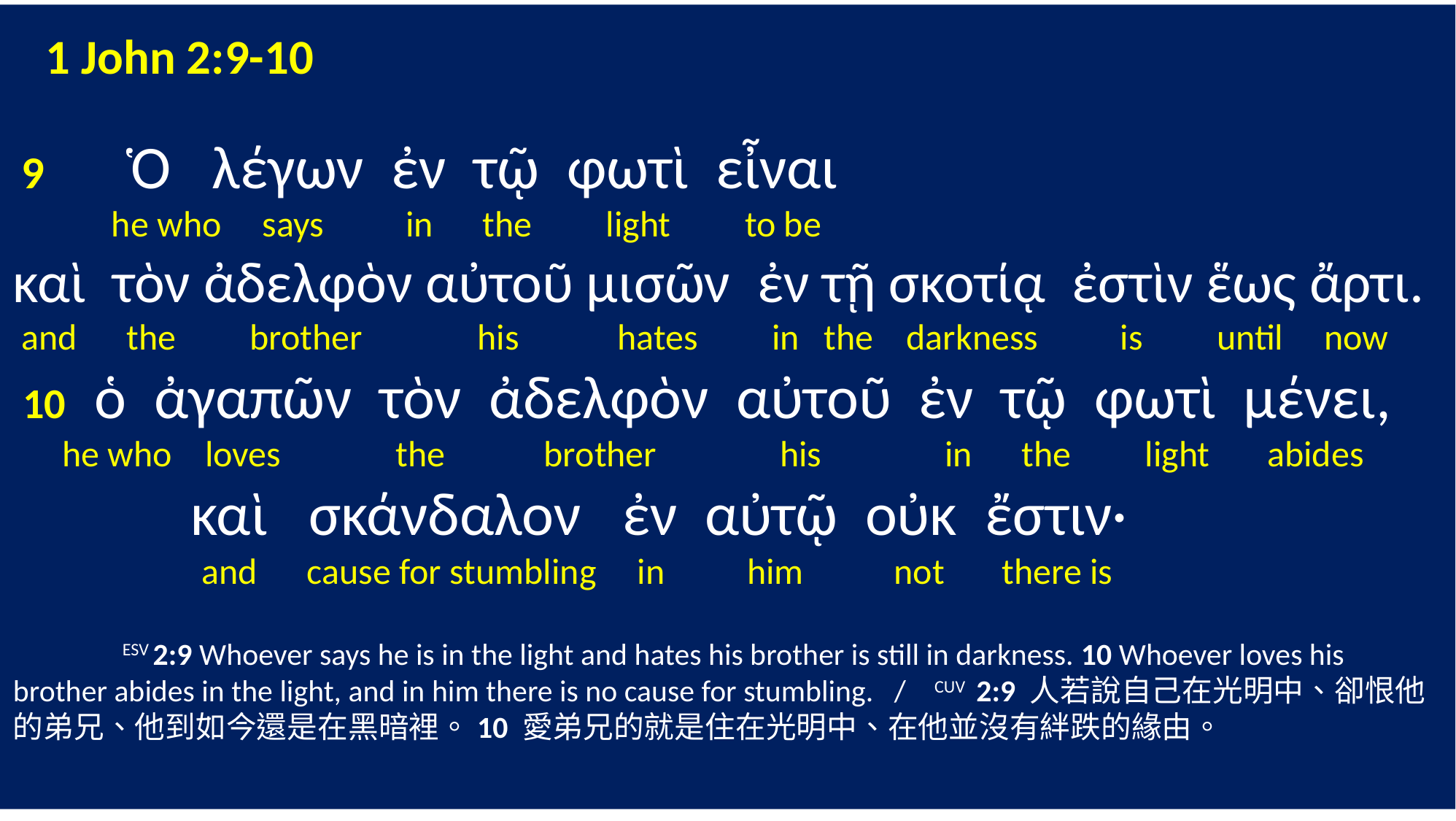

1 John 2:9-10

 9        Ὁ   λέγων  ἐν  τῷ  φωτὶ  εἶναι
            he who     says          in      the         light         to be
καὶ  τὸν ἀδελφὸν αὐτοῦ μισῶν  ἐν τῇ σκοτίᾳ  ἐστὶν ἕως ἄρτι.
 and      the         brother              his            hates         in   the    darkness          is         until     now
 10   ὁ  ἀγαπῶν  τὸν  ἀδελφὸν  αὐτοῦ  ἐν  τῷ  φωτὶ  μένει,
      he who    loves              the            brother               his               in      the         light       abides
             καὶ   σκάνδαλον   ἐν  αὐτῷ  οὐκ  ἔστιν·
                       and      cause for stumbling     in          him           not       there is

	ESV 2:9 Whoever says he is in the light and hates his brother is still in darkness. 10 Whoever loves his brother abides in the light, and in him there is no cause for stumbling.   /    CUV  2:9 人若說自己在光明中、卻恨他的弟兄、他到如今還是在黑暗裡。10 愛弟兄的就是住在光明中、在他並沒有絆跌的緣由。